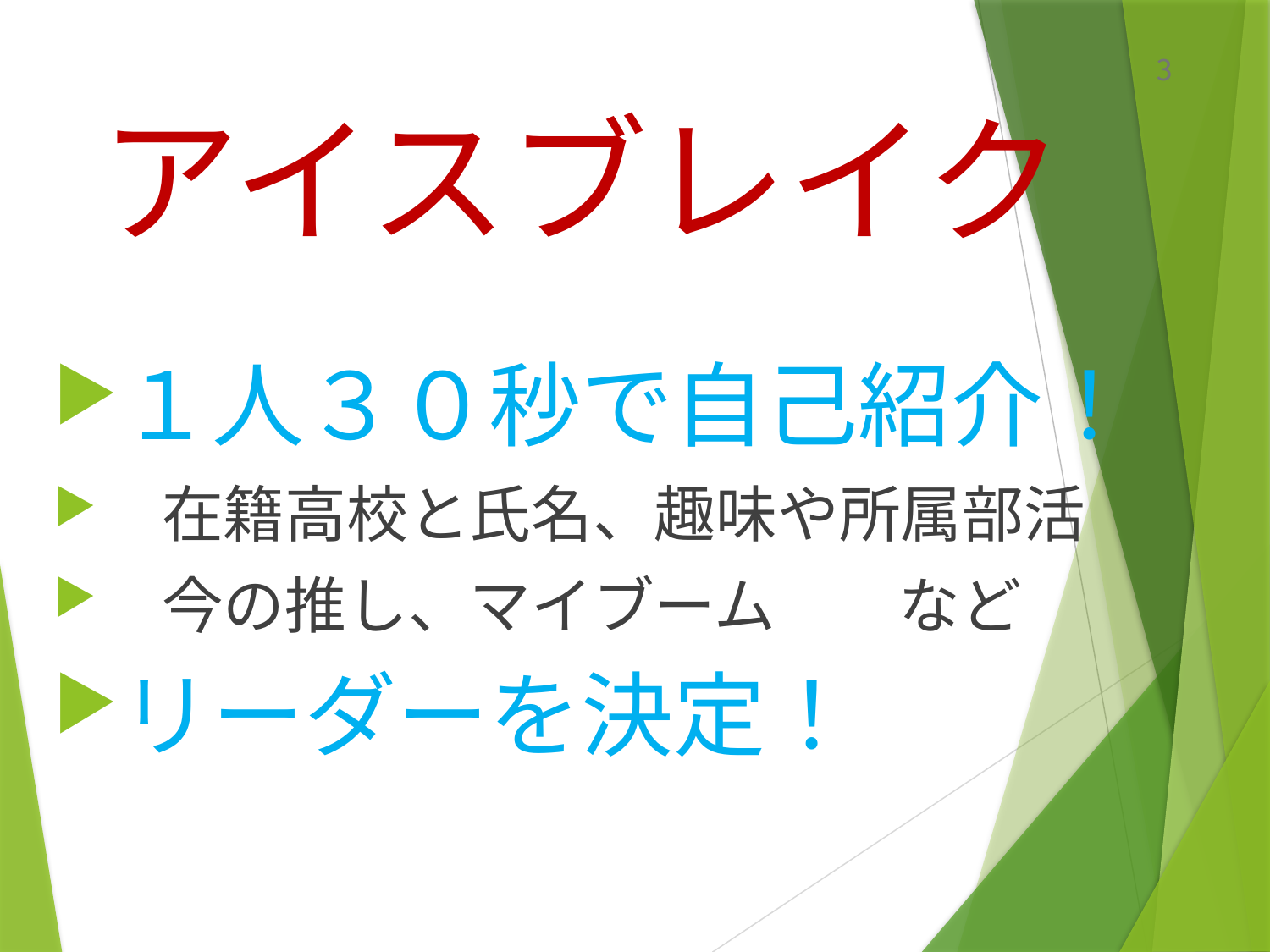

# アイスブレイク
１人３０秒で自己紹介！
　在籍高校と氏名、趣味や所属部活
　今の推し、マイブーム　　など
リーダーを決定！